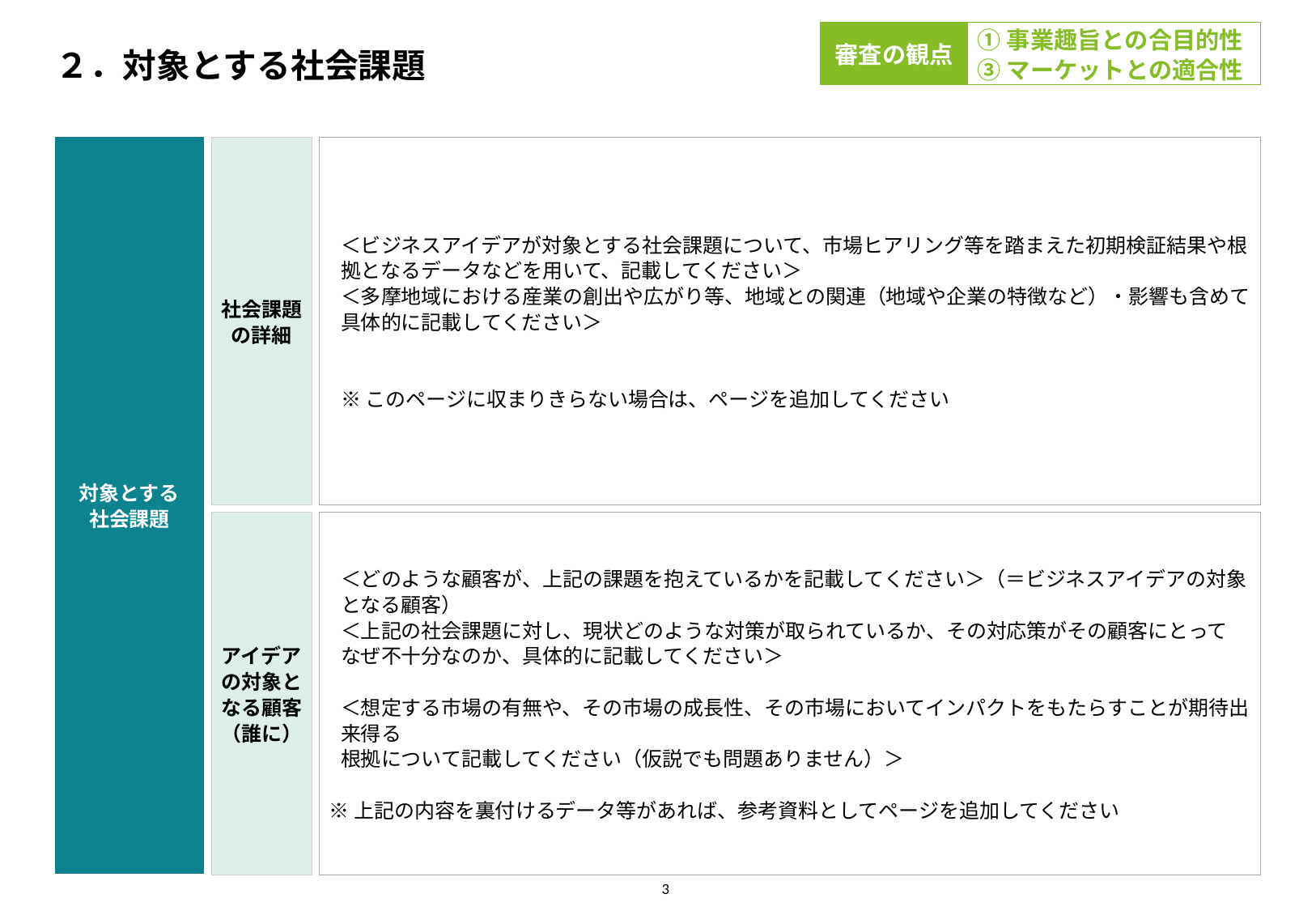

審査の観点
①事業趣旨との合目的性
③マーケットとの適合性
# ２．対象とする社会課題
対象とする
社会課題
社会課題の詳細
＜ビジネスアイデアが対象とする社会課題について、市場ヒアリング等を踏まえた初期検証結果や根拠となるデータなどを用いて、記載してください＞
＜多摩地域における産業の創出や広がり等、地域との関連（地域や企業の特徴など）・影響も含めて具体的に記載してください＞

※このページに収まりきらない場合は、ページを追加してください
アイデアの対象となる顧客
（誰に）
＜どのような顧客が、上記の課題を抱えているかを記載してください＞（＝ビジネスアイデアの対象となる顧客）
＜上記の社会課題に対し、現状どのような対策が取られているか、その対応策がその顧客にとって
なぜ不十分なのか、具体的に記載してください＞

＜想定する市場の有無や、その市場の成長性、その市場においてインパクトをもたらすことが期待出来得る
根拠について記載してください（仮説でも問題ありません）＞
※上記の内容を裏付けるデータ等があれば、参考資料としてページを追加してください
3